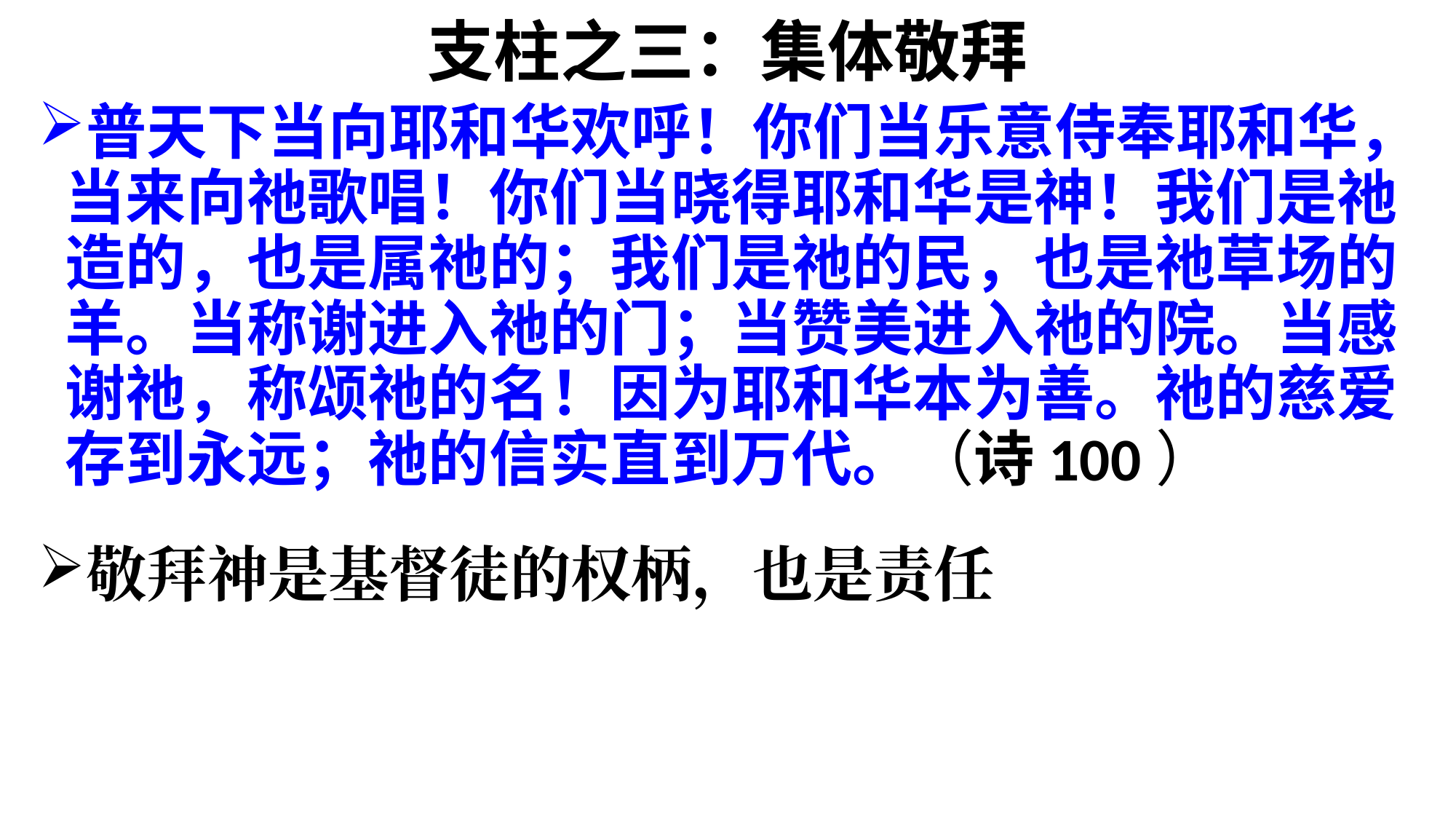

# 支柱之三：集体敬拜
普天下当向耶和华欢呼！你们当乐意侍奉耶和华，当来向祂歌唱！你们当晓得耶和华是神！我们是祂造的，也是属祂的；我们是祂的民，也是祂草场的羊。当称谢进入祂的门；当赞美进入祂的院。当感谢祂，称颂祂的名！因为耶和华本为善。祂的慈爱存到永远；祂的信实直到万代。（诗100）

敬拜神是基督徒的权柄，也是责任